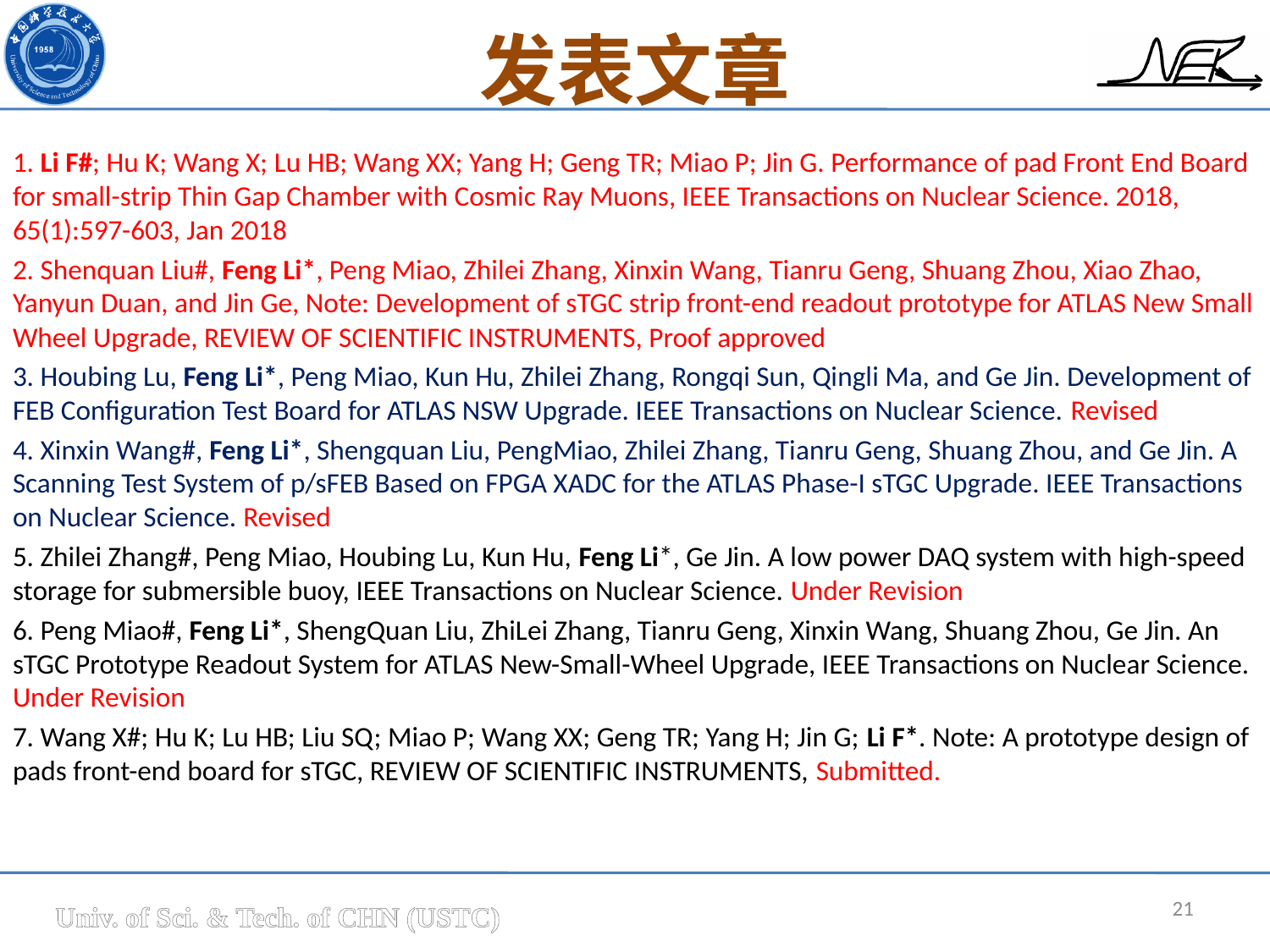

# 发表文章
1. Li F#; Hu K; Wang X; Lu HB; Wang XX; Yang H; Geng TR; Miao P; Jin G. Performance of pad Front End Board for small-strip Thin Gap Chamber with Cosmic Ray Muons, IEEE Transactions on Nuclear Science. 2018, 65(1):597-603, Jan 2018
2. Shenquan Liu#, Feng Li*, Peng Miao, Zhilei Zhang, Xinxin Wang, Tianru Geng, Shuang Zhou, Xiao Zhao, Yanyun Duan, and Jin Ge, Note: Development of sTGC strip front-end readout prototype for ATLAS New Small Wheel Upgrade, REVIEW OF SCIENTIFIC INSTRUMENTS, Proof approved
3. Houbing Lu, Feng Li*, Peng Miao, Kun Hu, Zhilei Zhang, Rongqi Sun, Qingli Ma, and Ge Jin. Development of FEB Configuration Test Board for ATLAS NSW Upgrade. IEEE Transactions on Nuclear Science. Revised
4. Xinxin Wang#, Feng Li*, Shengquan Liu, PengMiao, Zhilei Zhang, Tianru Geng, Shuang Zhou, and Ge Jin. A Scanning Test System of p/sFEB Based on FPGA XADC for the ATLAS Phase-I sTGC Upgrade. IEEE Transactions on Nuclear Science. Revised
5. Zhilei Zhang#, Peng Miao, Houbing Lu, Kun Hu, Feng Li*, Ge Jin. A low power DAQ system with high-speed storage for submersible buoy, IEEE Transactions on Nuclear Science. Under Revision
6. Peng Miao#, Feng Li*, ShengQuan Liu, ZhiLei Zhang, Tianru Geng, Xinxin Wang, Shuang Zhou, Ge Jin. An sTGC Prototype Readout System for ATLAS New-Small-Wheel Upgrade, IEEE Transactions on Nuclear Science. Under Revision
7. Wang X#; Hu K; Lu HB; Liu SQ; Miao P; Wang XX; Geng TR; Yang H; Jin G; Li F*. Note: A prototype design of pads front-end board for sTGC, REVIEW OF SCIENTIFIC INSTRUMENTS, Submitted.

21